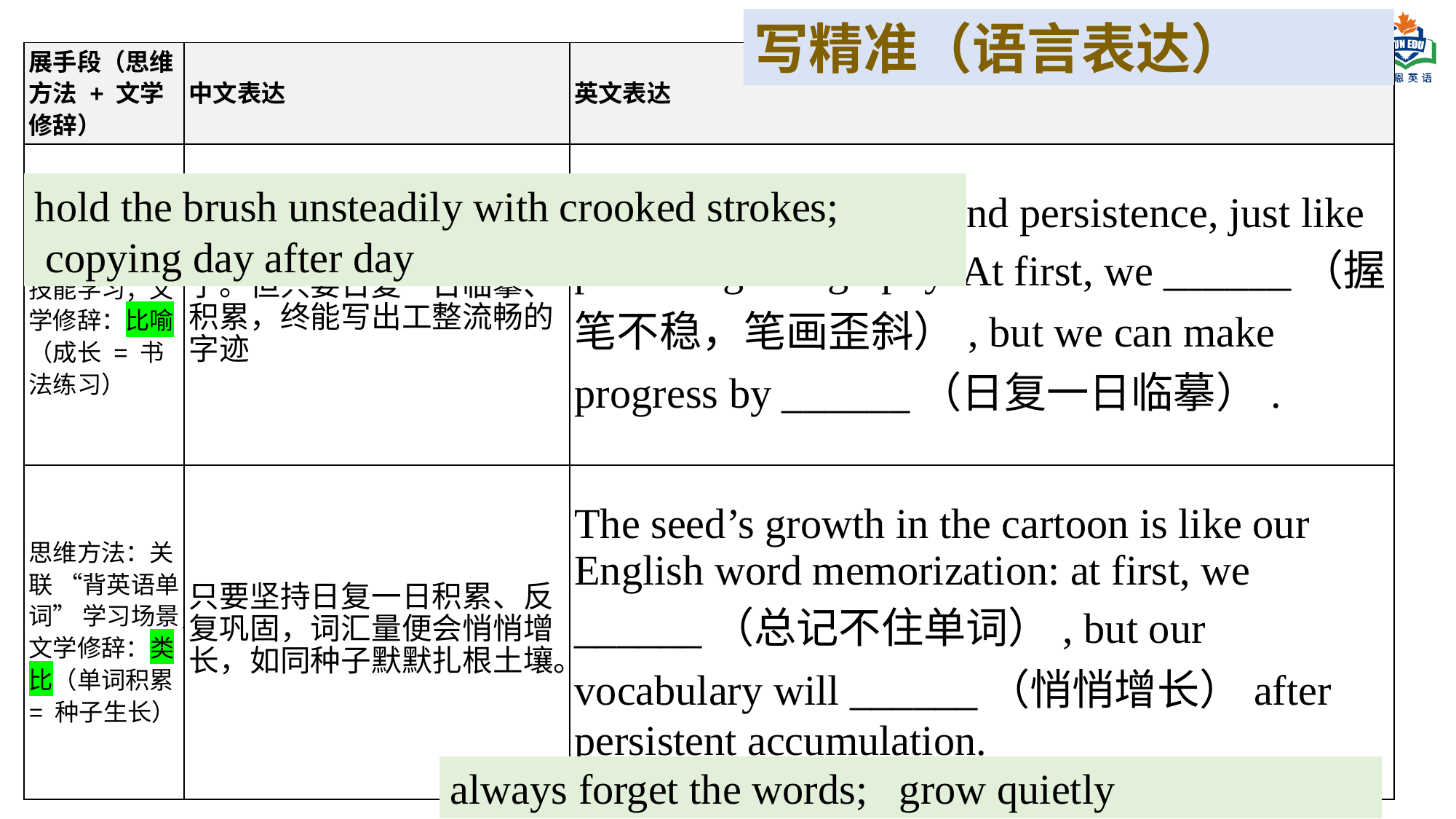

写精准（语言表达）
| 展手段（思维方法 + 文学修辞） | 中文表达 | 英文表达 |
| --- | --- | --- |
| 思维方法：关联 “学书法” 技能学习；文学修辞：比喻（成长 = 书法练习） | 就像漫画中迟迟未发芽的种子。但只要日复一日临摹、积累，终能写出工整流畅的字迹 | Growth requires time and persistence, just like practicing calligraphy. At first, we \_\_\_\_\_\_（握笔不稳，笔画歪斜）, but we can make progress by \_\_\_\_\_\_（日复一日临摹）. |
| 思维方法：关联 “背英语单词” 学习场景；文学修辞：类比（单词积累 = 种子生长） | 只要坚持日复一日积累、反复巩固，词汇量便会悄悄增长，如同种子默默扎根土壤。 | The seed’s growth in the cartoon is like our English word memorization: at first, we \_\_\_\_\_\_（总记不住单词）, but our vocabulary will \_\_\_\_\_\_（悄悄增长）after persistent accumulation. |
hold the brush unsteadily with crooked strokes;
 copying day after day
always forget the words;   grow quietly